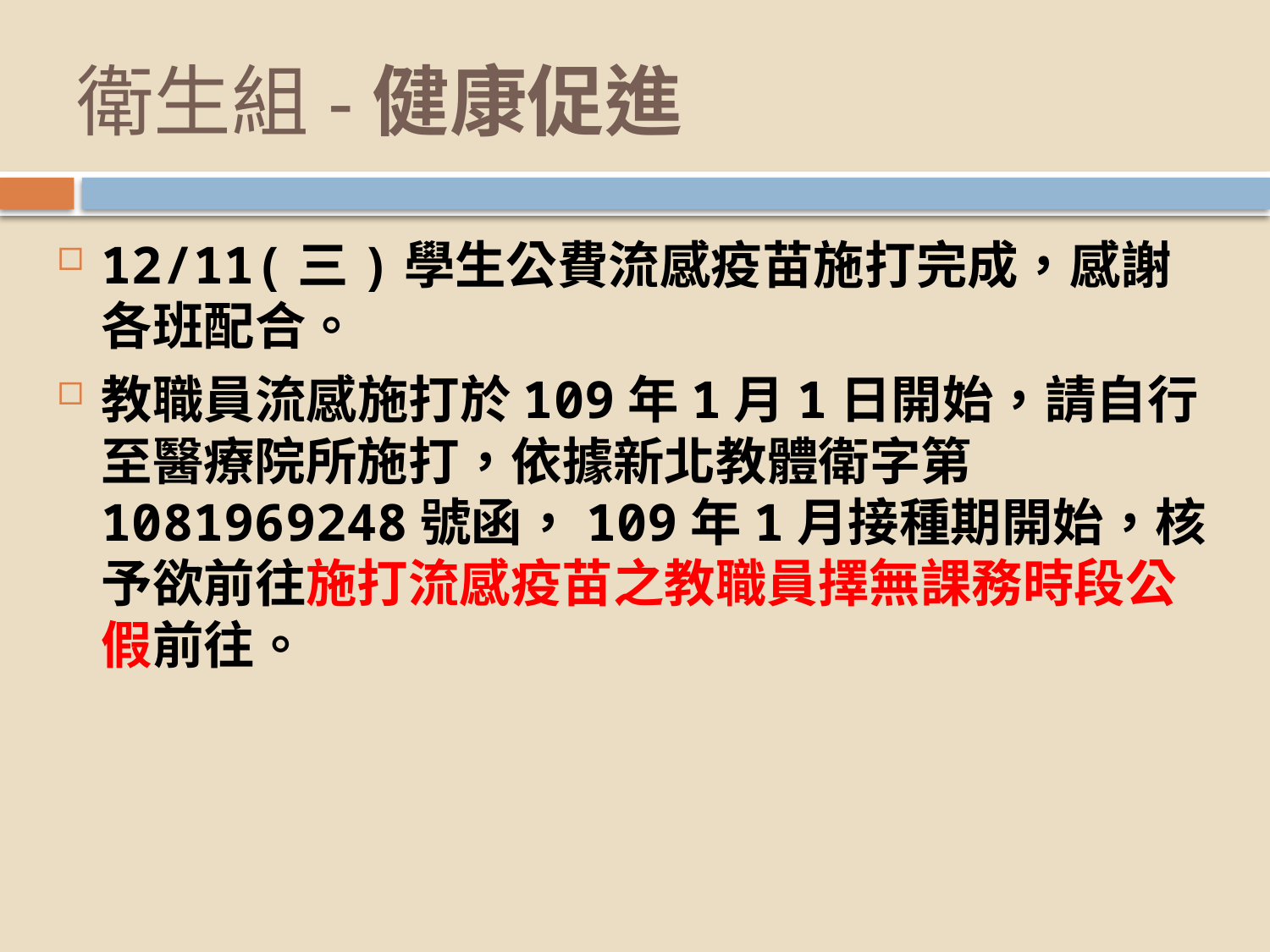

# 衛生組-健康促進
12/11(三)學生公費流感疫苗施打完成，感謝各班配合。
教職員流感施打於109年1月1日開始，請自行至醫療院所施打，依據新北教體衛字第1081969248號函，109年1月接種期開始，核予欲前往施打流感疫苗之教職員擇無課務時段公假前往。